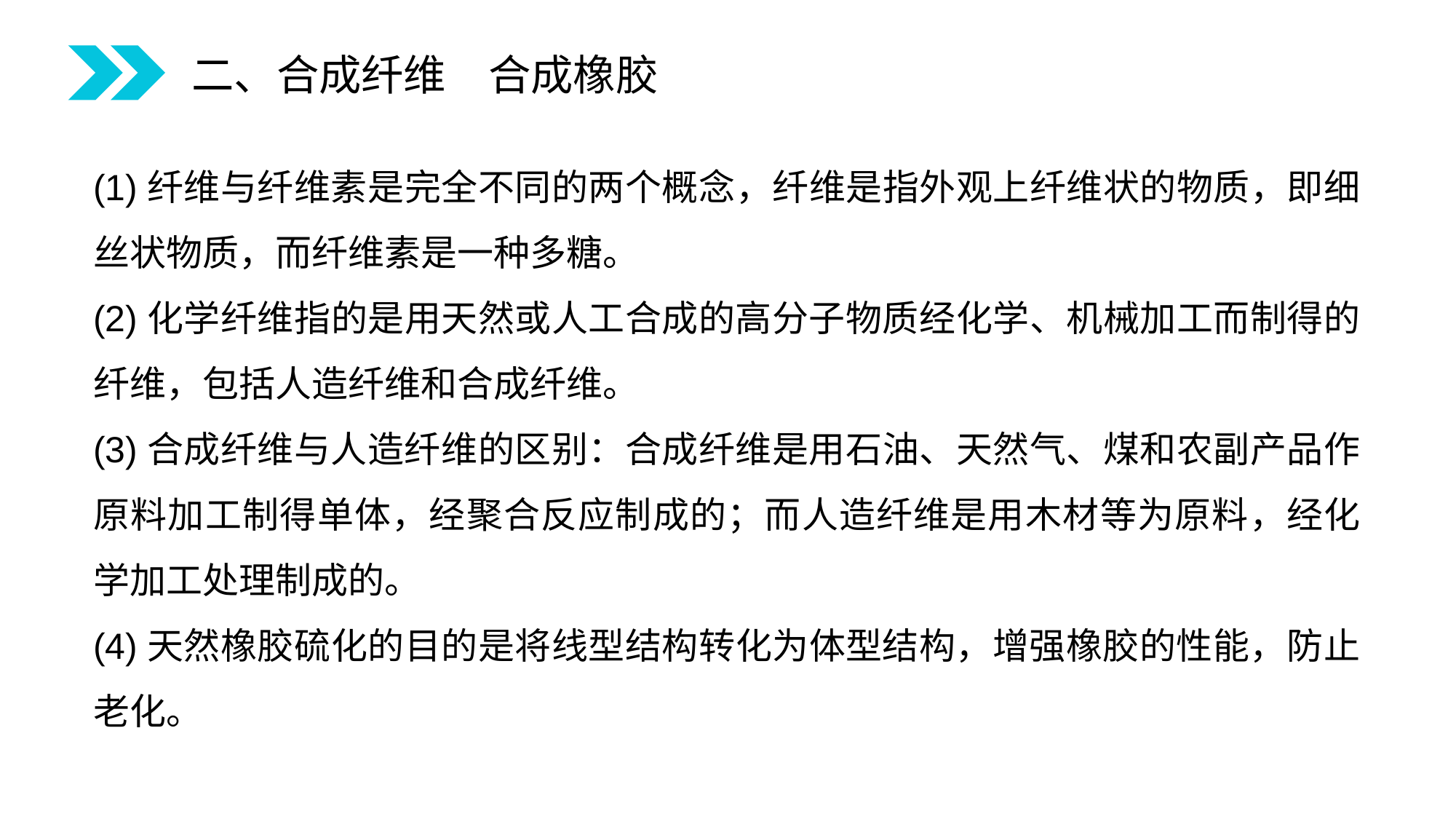

二、合成纤维　合成橡胶
(1)纤维与纤维素是完全不同的两个概念，纤维是指外观上纤维状的物质，即细丝状物质，而纤维素是一种多糖。
(2)化学纤维指的是用天然或人工合成的高分子物质经化学、机械加工而制得的纤维，包括人造纤维和合成纤维。
(3)合成纤维与人造纤维的区别：合成纤维是用石油、天然气、煤和农副产品作原料加工制得单体，经聚合反应制成的；而人造纤维是用木材等为原料，经化学加工处理制成的。
(4)天然橡胶硫化的目的是将线型结构转化为体型结构，增强橡胶的性能，防止老化。